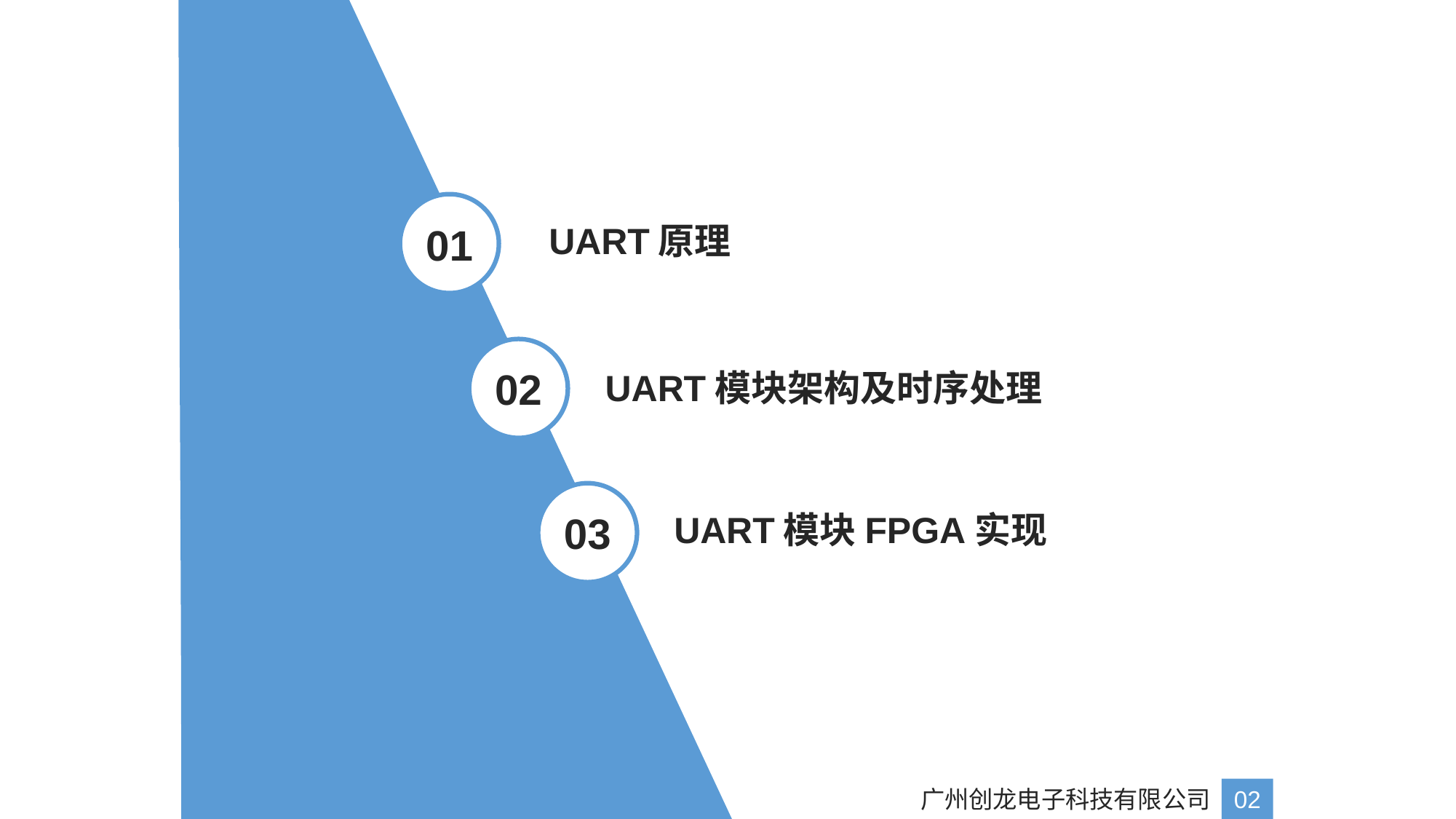

01
UART原理

02
UART模块架构及时序处理

03
UART模块FPGA实现
广州创龙电子科技有限公司
02